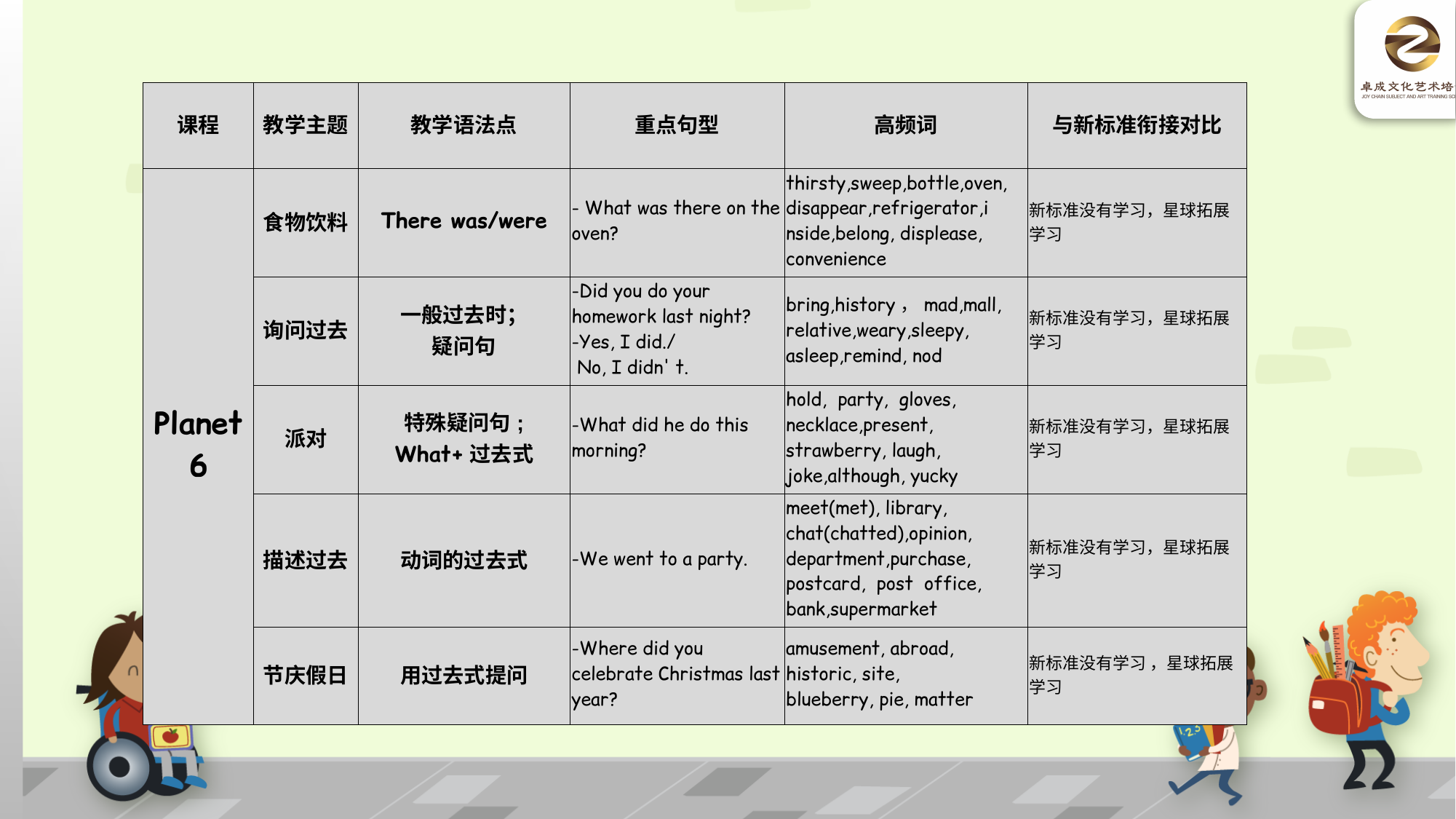

| 课程 | 教学主题 | 教学语法点 | 重点句型 | 高频词 | 与新标准衔接对比 |
| --- | --- | --- | --- | --- | --- |
| Planet 6 | 食物饮料 | There was/were | - What was there on the oven? | thirsty,sweep,bottle,oven, disappear,refrigerator,i nside,belong, displease, convenience | 新标准没有学习，星球拓展学习 |
|  | 询问过去 | 一般过去时； 疑问句 | -Did you do your homework last night? -Yes, I did./ No, I didn' t. | bring,history，mad,mall, relative,weary,sleepy, asleep,remind, nod | 新标准没有学习，星球拓展学习 |
|  | 派对 | 特殊疑问句; What+过去式 | -What did he do this morning? | hold, party, gloves, necklace,present, strawberry, laugh, joke,although, yucky | 新标准没有学习，星球拓展学习 |
|  | 描述过去 | 动词的过去式 | -We went to a party. | meet(met), library, chat(chatted),opinion, department,purchase, postcard, post office, bank,supermarket | 新标准没有学习，星球拓展学习 |
|  | 节庆假日 | 用过去式提问 | -Where did you celebrate Christmas last year? | amusement, abroad, historic, site, blueberry, pie, matter | 新标准没有学习 ，星球拓展学习 |